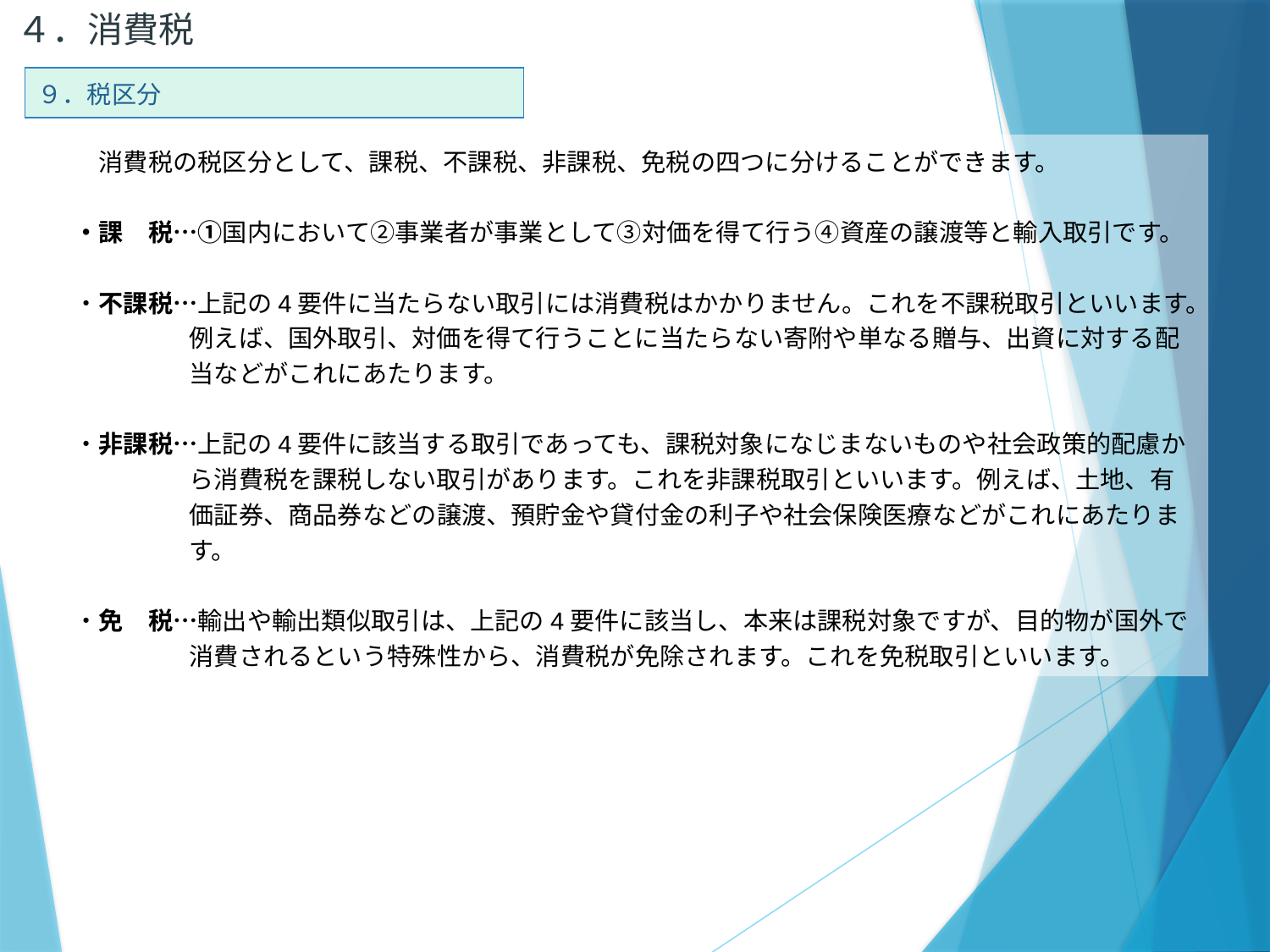

４．消費税
| ９．税区分 |
| --- |
　消費税の税区分として、課税、不課税、非課税、免税の四つに分けることができます。

・課　税…①国内において②事業者が事業として③対価を得て行う④資産の譲渡等と輸入取引です。

・不課税…上記の4要件に当たらない取引には消費税はかかりません。これを不課税取引といいます。例えば、国外取引、対価を得て行うことに当たらない寄附や単なる贈与、出資に対する配当などがこれにあたります。

・非課税…上記の4要件に該当する取引であっても、課税対象になじまないものや社会政策的配慮から消費税を課税しない取引があります。これを非課税取引といいます。例えば、土地、有価証券、商品券などの譲渡、預貯金や貸付金の利子や社会保険医療などがこれにあたります。

・免　税…輸出や輸出類似取引は、上記の4要件に該当し、本来は課税対象ですが、目的物が国外で消費されるという特殊性から、消費税が免除されます。これを免税取引といいます。